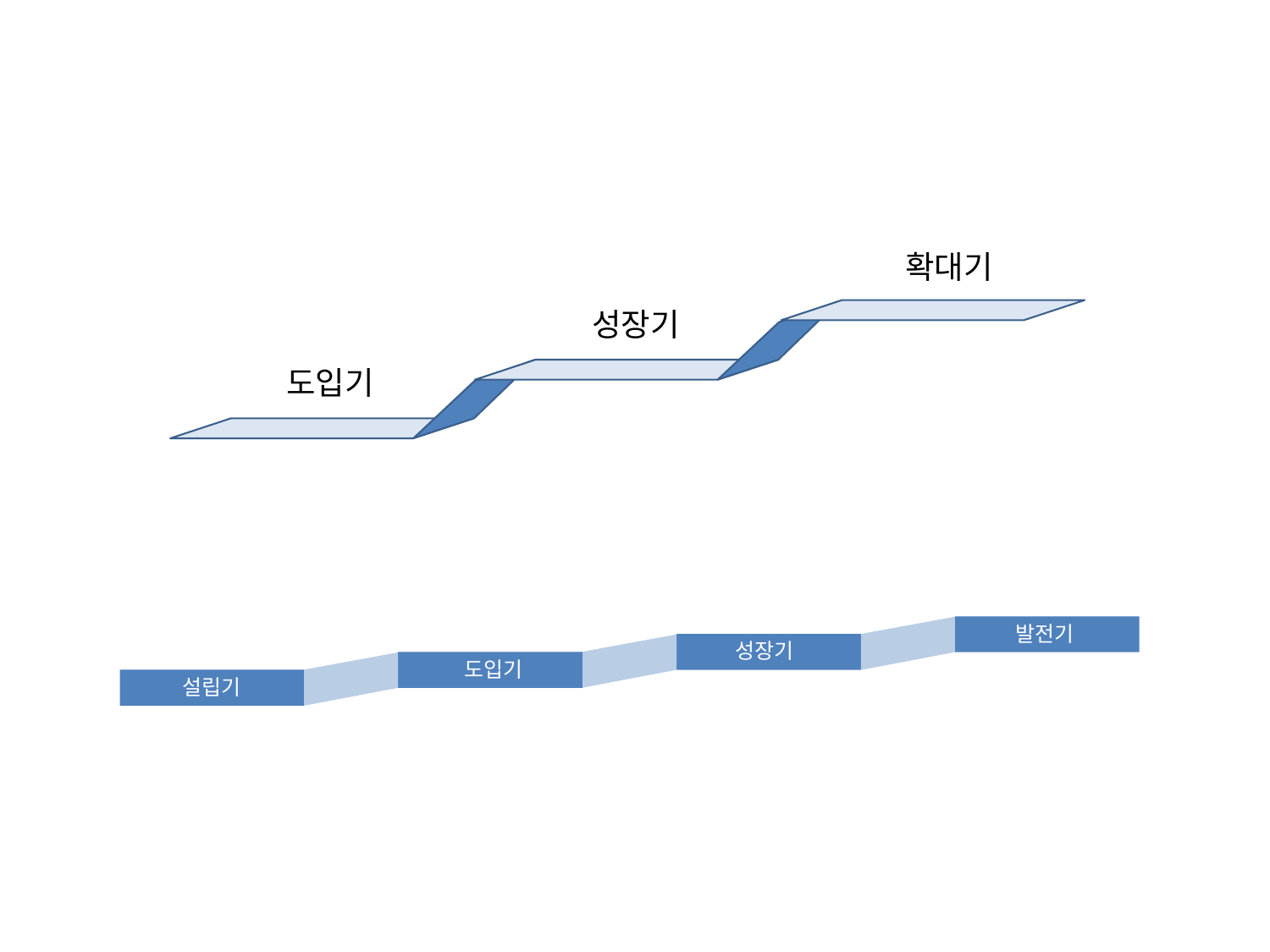

확대기
성장기

도입기

발전기

성장기
도입기
설립기